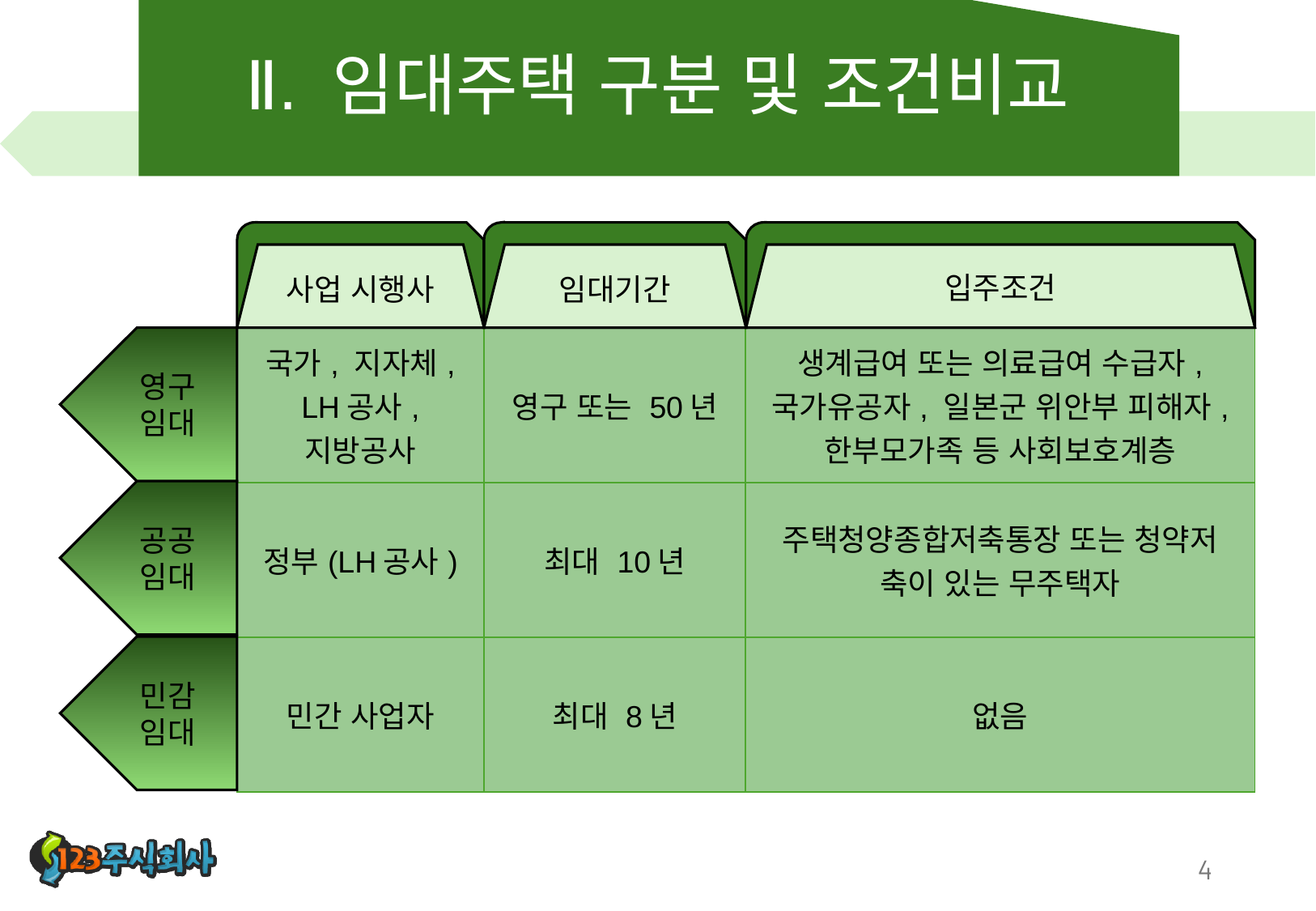

# Ⅱ. 임대주택 구분 및 조건비교

사업 시행사
임대기간
입주조건
영구
임대
| 국가, 지자체, LH공사, 지방공사 | 영구 또는 50년 | 생계급여 또는 의료급여 수급자, 국가유공자, 일본군 위안부 피해자, 한부모가족 등 사회보호계층 |
| --- | --- | --- |
| 정부(LH공사) | 최대 10년 | 주택청양종합저축통장 또는 청약저 축이 있는 무주택자 |
| 민간 사업자 | 최대 8년 | 없음 |
공공
임대
민감
임대
4